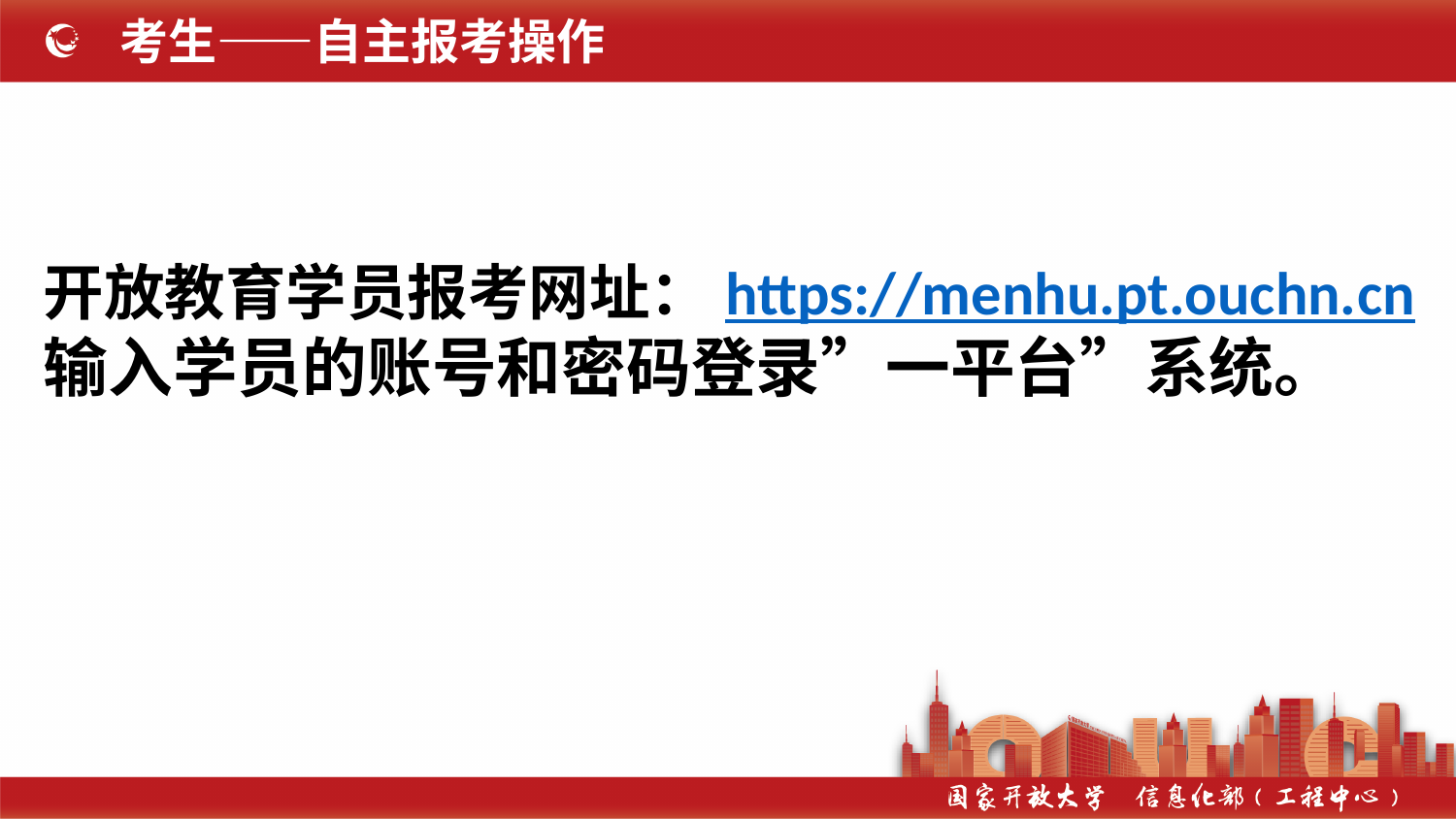

# 考生——自主报考操作
开放教育学员报考网址：https://menhu.pt.ouchn.cn
输入学员的账号和密码登录”一平台”系统。